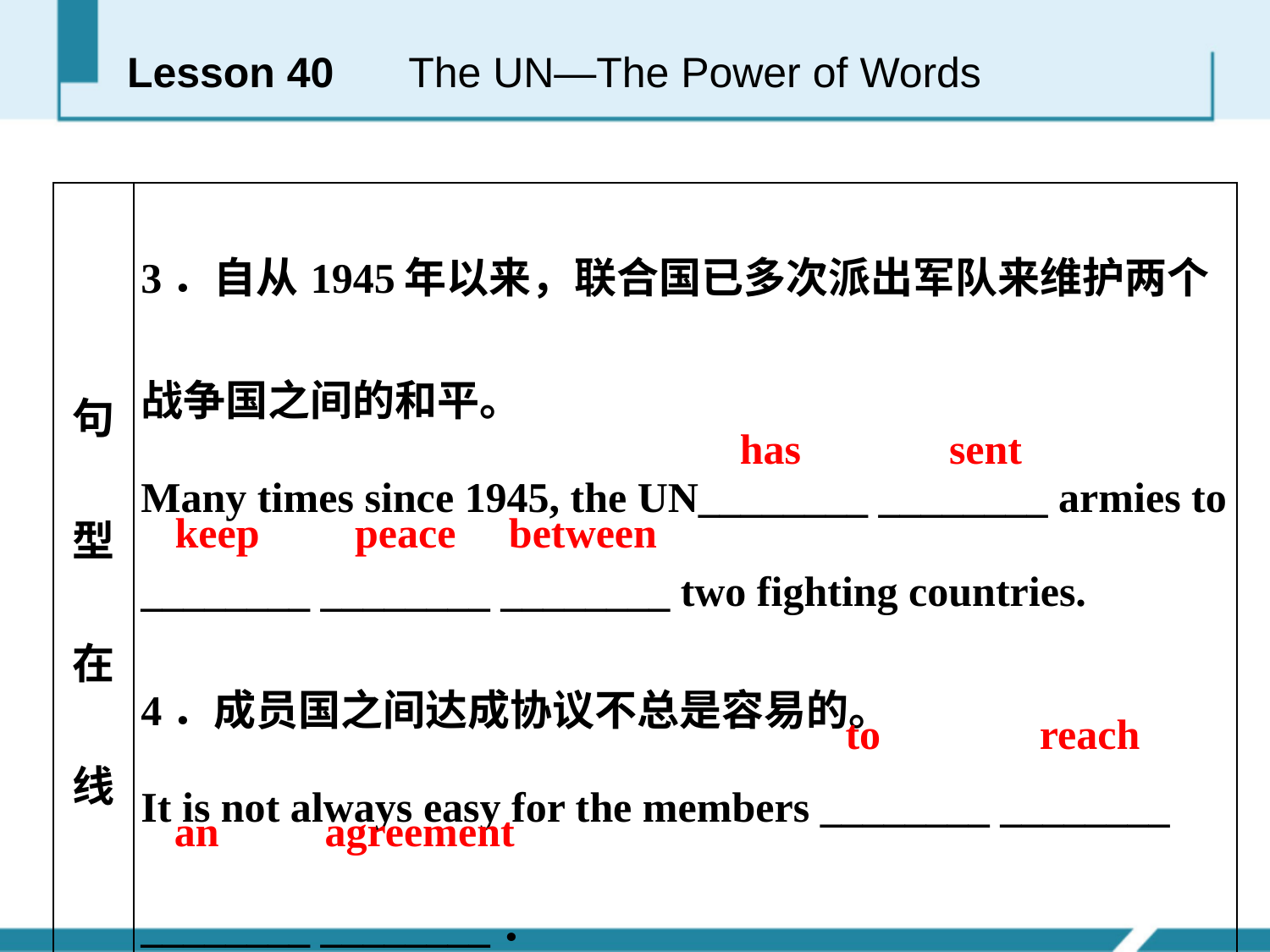

Lesson 40 　The UN—The Power of Words
| 句型在线 | 3．自从1945年以来，联合国已多次派出军队来维护两个战争国之间的和平。 Many times since 1945, the UN\_\_\_\_\_\_\_\_ \_\_\_\_\_\_\_\_ armies to \_\_\_\_\_\_\_\_ \_\_\_\_\_\_\_\_ \_\_\_\_\_\_\_\_ two fighting countries. 4．成员国之间达成协议不总是容易的。 It is not always easy for the members \_\_\_\_\_\_\_\_ \_\_\_\_\_\_\_\_ \_\_\_\_\_\_\_\_ \_\_\_\_\_\_\_\_． |
| --- | --- |
has              sent
keep         peace     between
to               reach
an          agreement